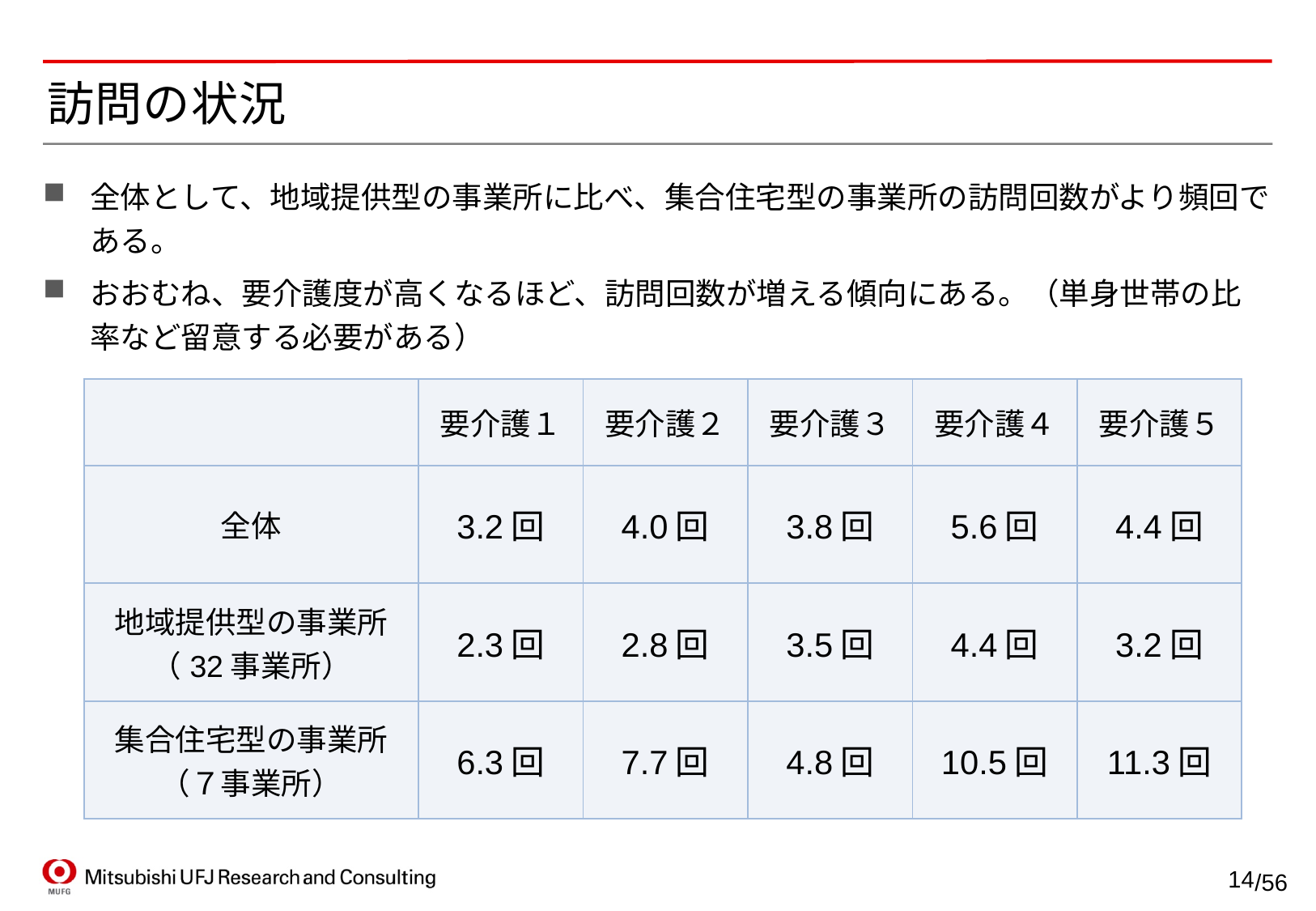

# 訪問の状況
全体として、地域提供型の事業所に比べ、集合住宅型の事業所の訪問回数がより頻回である。
おおむね、要介護度が高くなるほど、訪問回数が増える傾向にある。（単身世帯の比率など留意する必要がある）
|  | 要介護１ | 要介護２ | 要介護３ | 要介護４ | 要介護５ |
| --- | --- | --- | --- | --- | --- |
| 全体 | 3.2回 | 4.0回 | 3.8回 | 5.6回 | 4.4回 |
| 地域提供型の事業所 （32事業所） | 2.3回 | 2.8回 | 3.5回 | 4.4回 | 3.2回 |
| 集合住宅型の事業所 （７事業所） | 6.3回 | 7.7回 | 4.8回 | 10.5回 | 11.3回 |